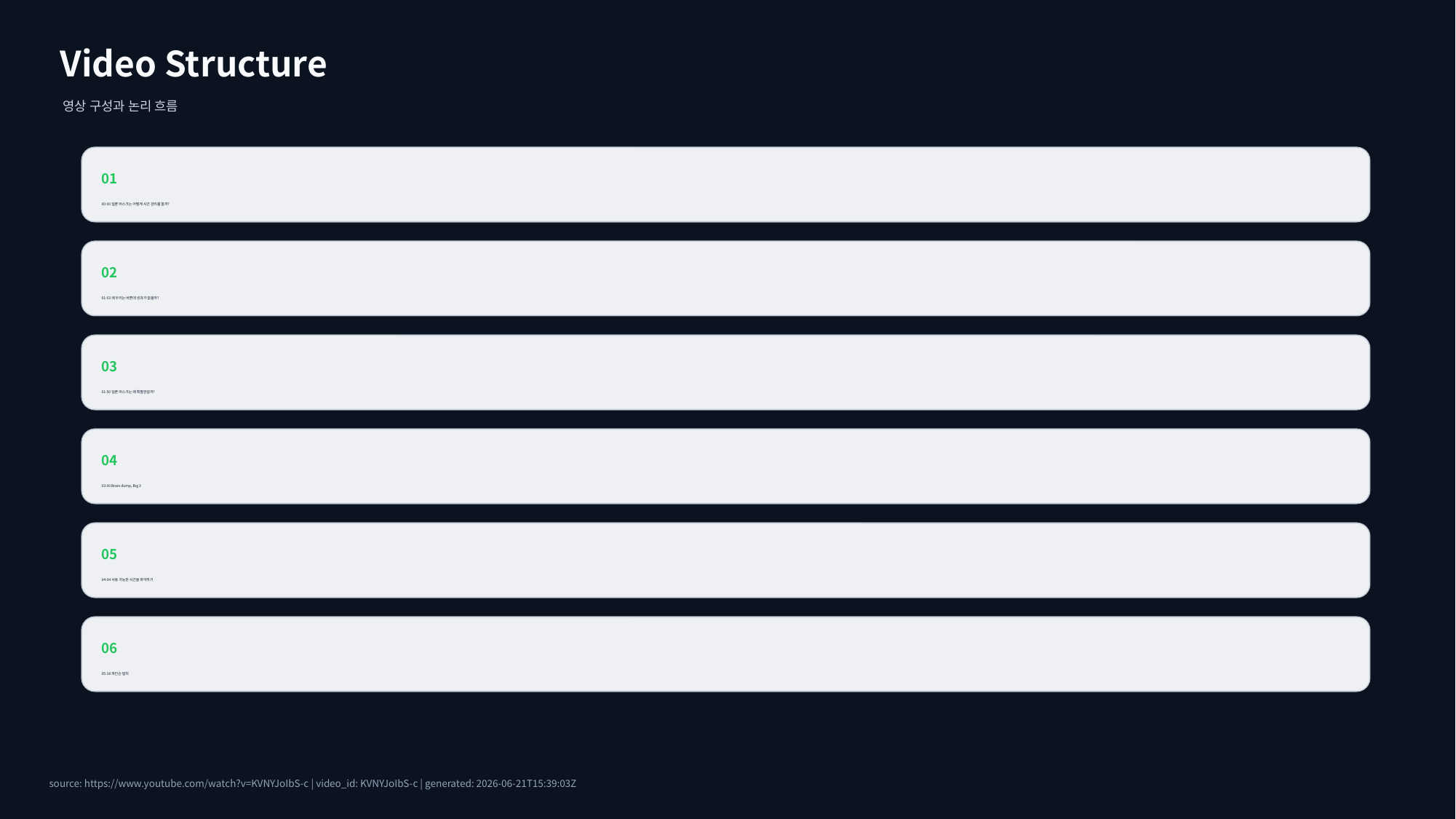

Video Structure
영상 구성과 논리 흐름

01
00:00 일론 머스크는 어떻게 시간 관리를 할까?

02
01:03 왜 우리는 바쁜데 성과가 없을까?

03
01:50 일론 머스크는 왜 특별한걸까?

04
03:00 Brain dump, Big 3

05
04:04 사용 가능한 시간을 파악하기

06
05:18 파킨슨 법칙
source: https://www.youtube.com/watch?v=KVNYJoIbS-c | video_id: KVNYJoIbS-c | generated: 2026-06-21T15:39:03Z